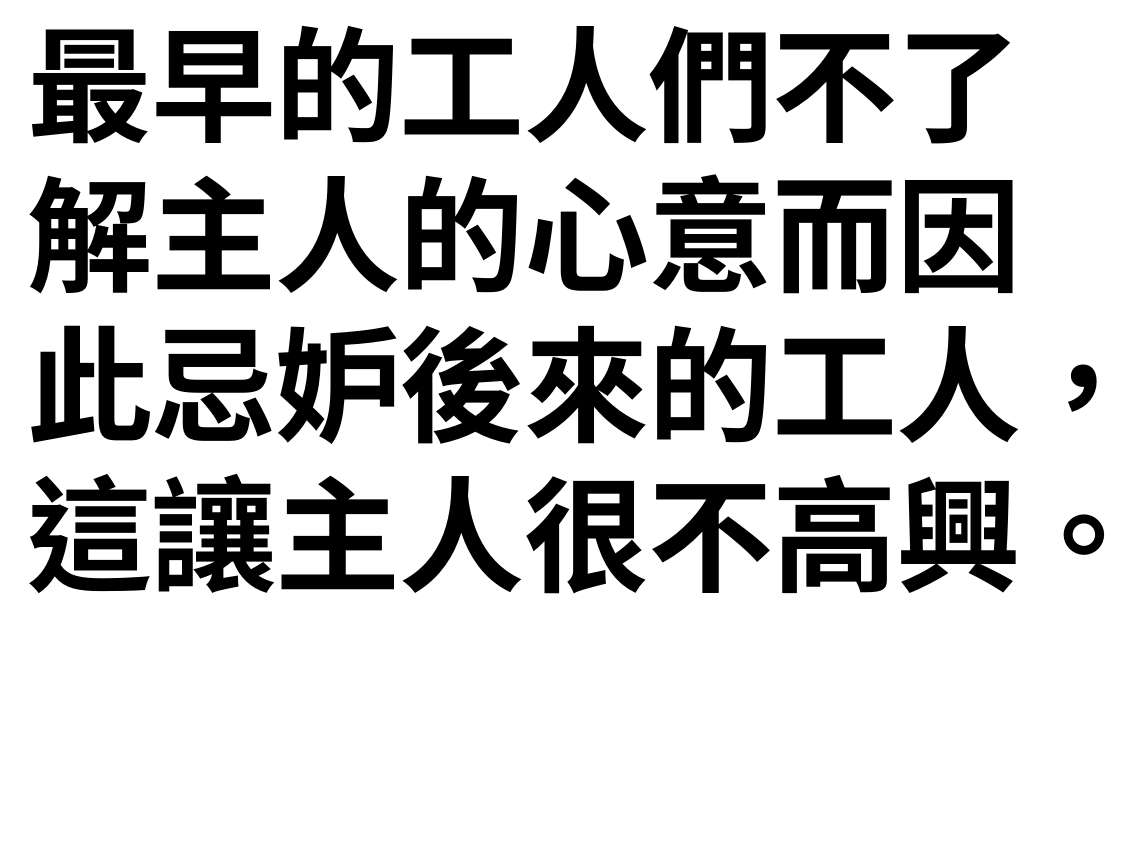

最早的工人們不了解主人的心意而因此忌妒後來的工人，這讓主人很不高興。